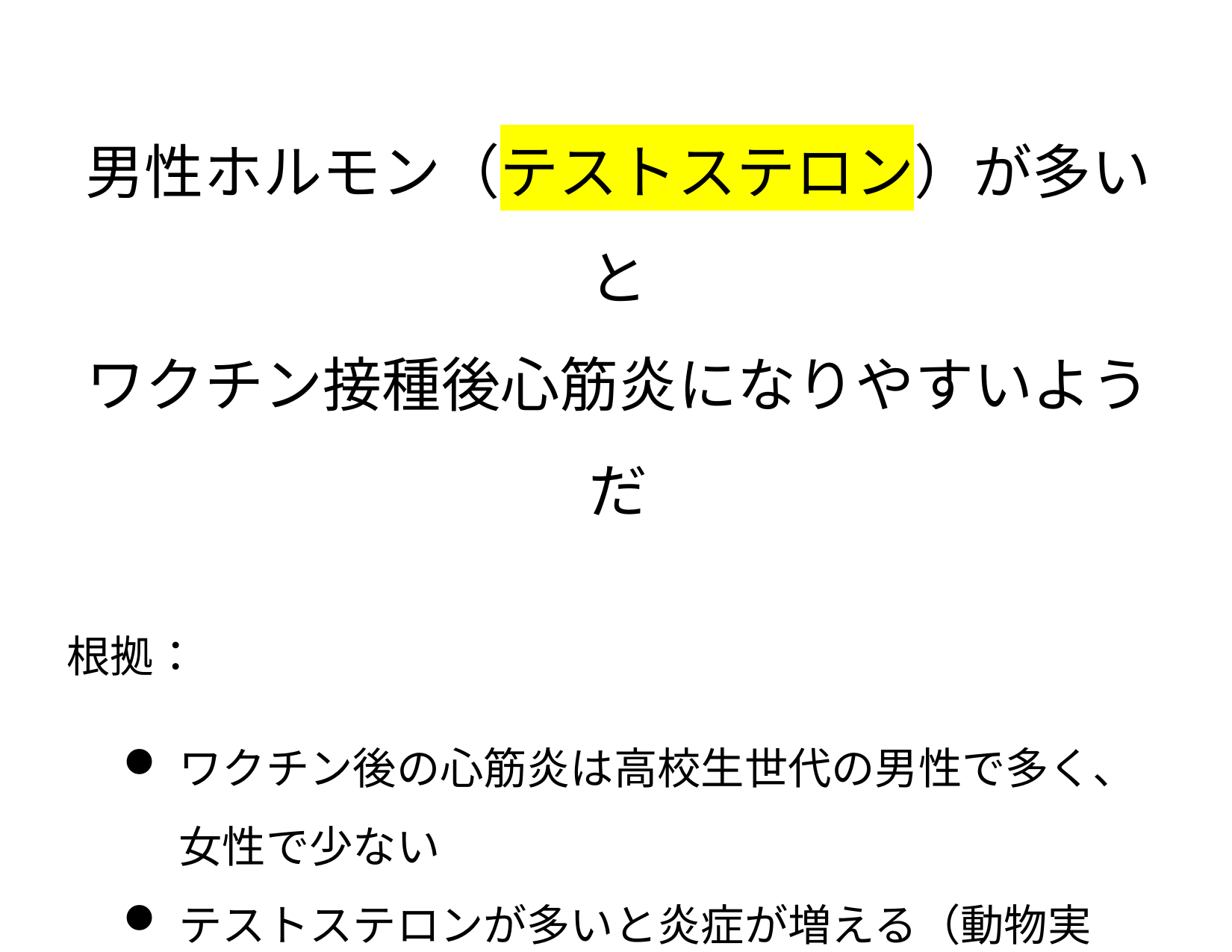

男性ホルモン（テストステロン）が多いと
ワクチン接種後心筋炎になりやすいようだ

根拠：

ワクチン後の心筋炎は高校生世代の男性で多く、女性で少ない
テストステロンが多いと炎症が増える（動物実験）
テストステロンは12～13才から増え始める